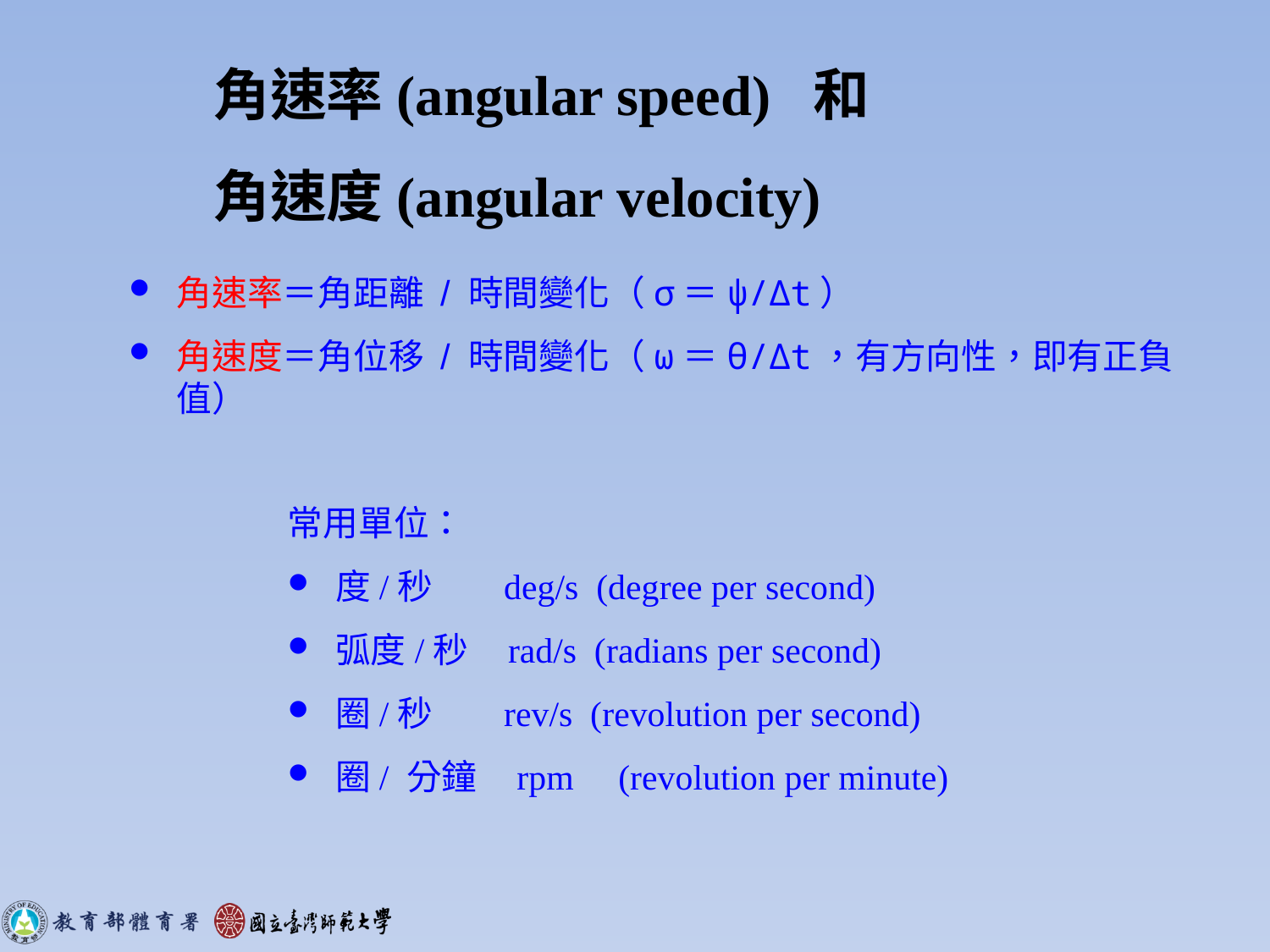

角速率(angular speed)  和
角速度(angular velocity)
角速率＝角距離 / 時間變化（σ＝ψ/Δt）
角速度＝角位移 / 時間變化（ω＝θ/Δt，有方向性，即有正負值）
常用單位：
度/秒        deg/s  (degree per second)
弧度/秒    rad/s  (radians per second)
圈/秒        rev/s  (revolution per second)
圈/ 分鐘    rpm     (revolution per minute)